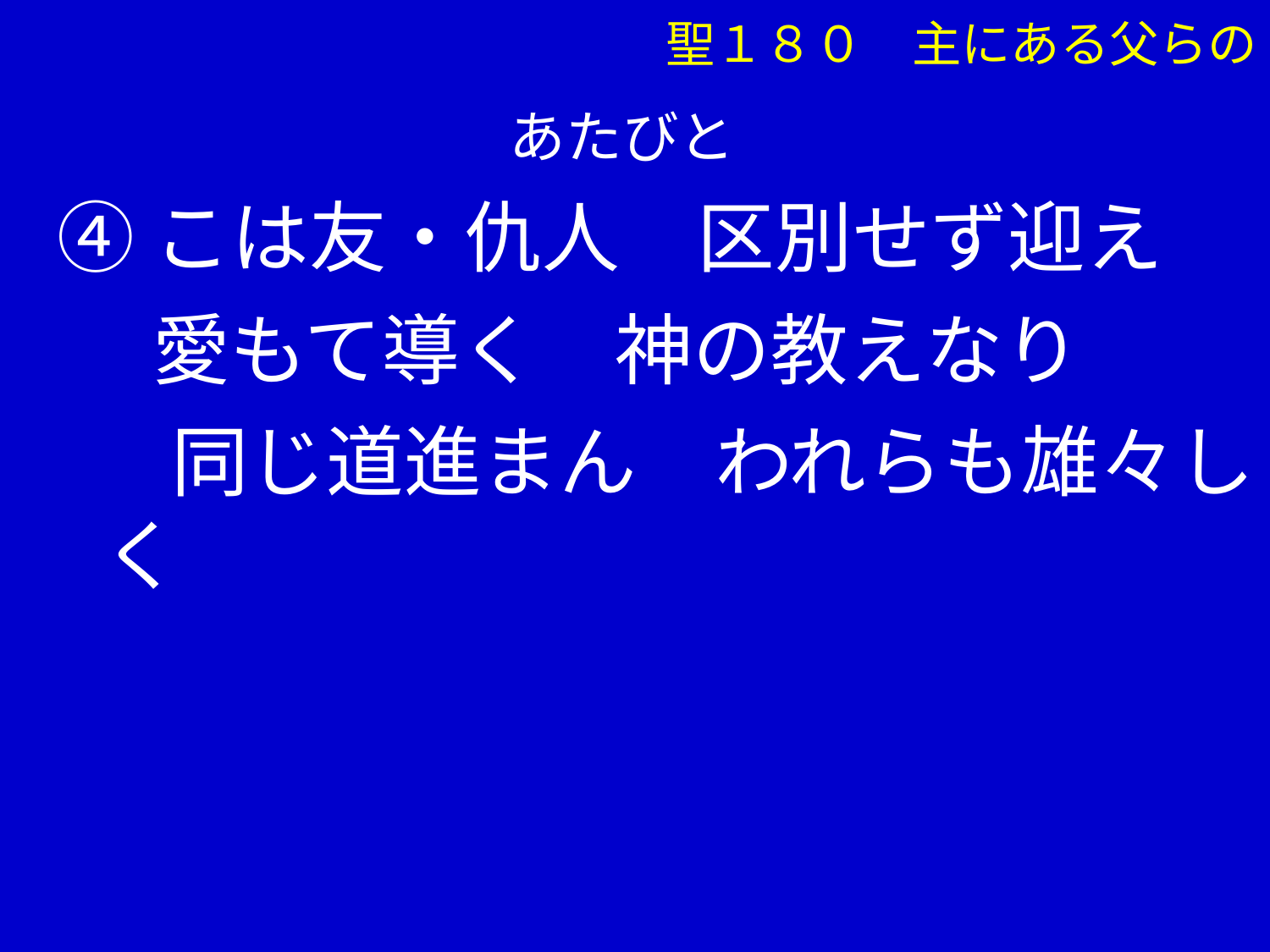

聖１８０　主にある父らの
　　　　　　　　あたびと
④こは友・仇人　区別せず迎え
　 愛もて導く　神の教えなり
 　同じ道進まん　われらも雄々しく